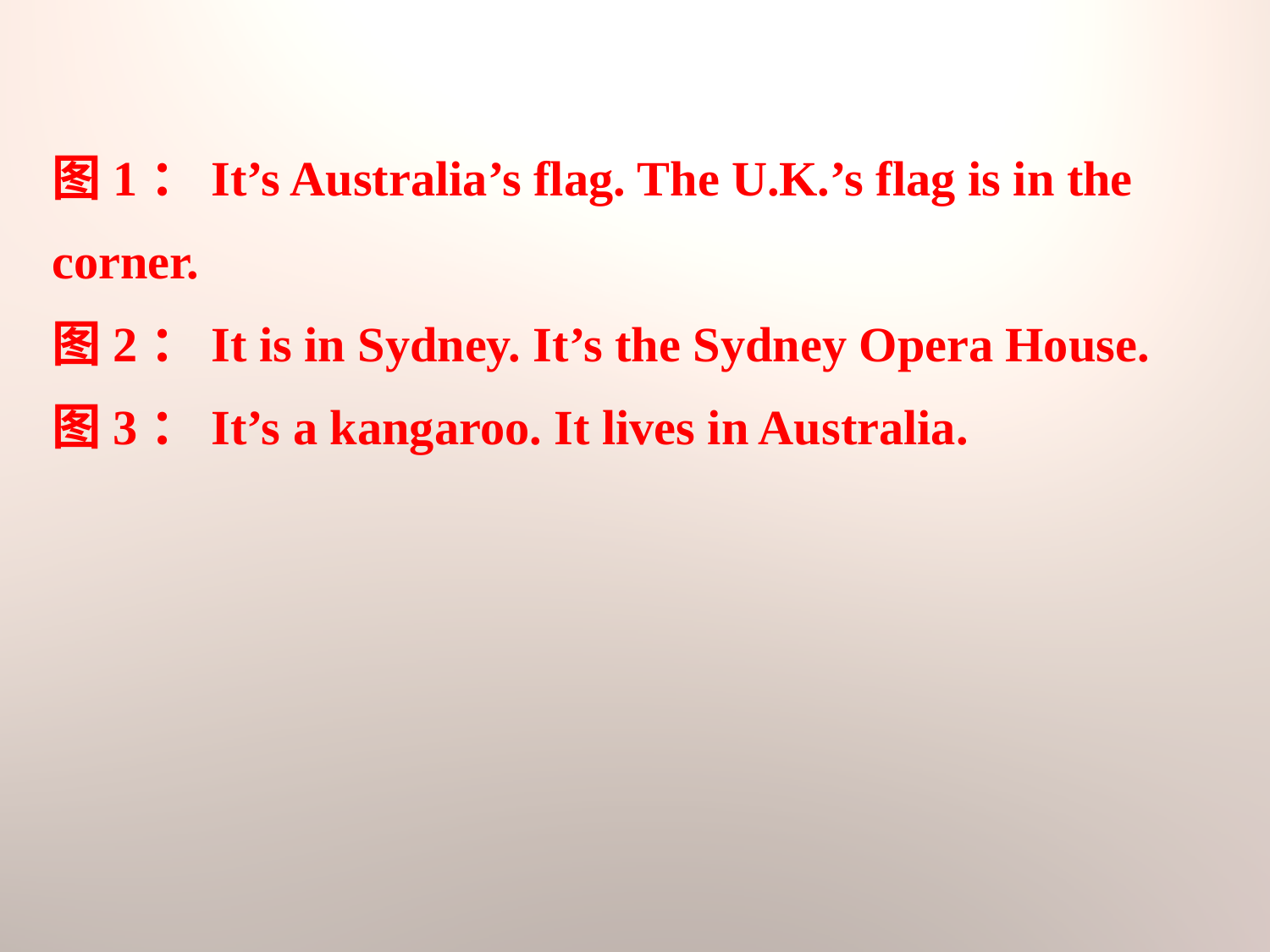

图1：It’s Australia’s flag. The U.K.’s flag is in the corner.
图2：It is in Sydney. It’s the Sydney Opera House.
图3：It’s a kangaroo. It lives in Australia.